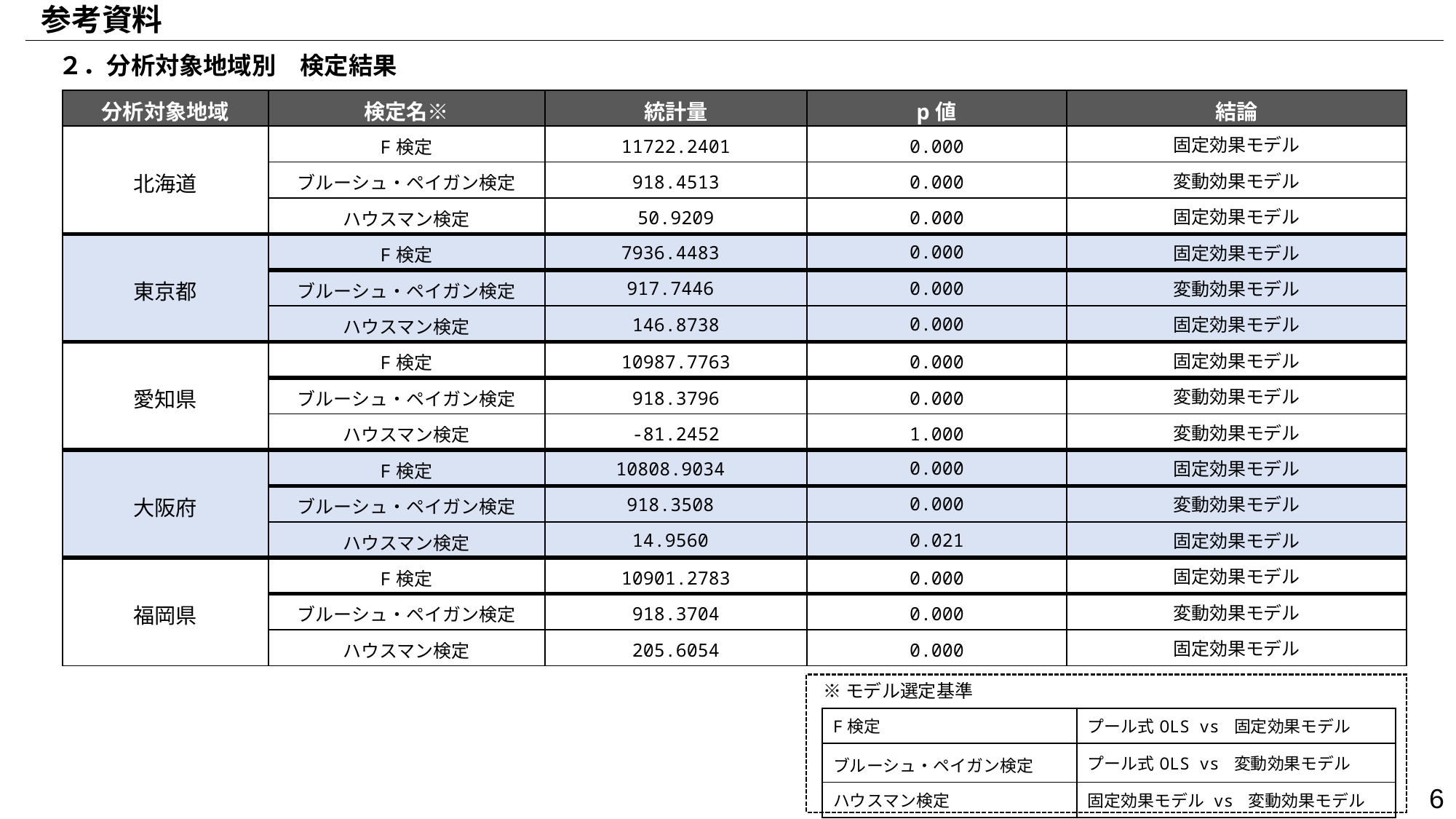

参考資料
２．分析対象地域別　検定結果

| 分析対象地域 | 検定名※ | 統計量 | p値 | 結論 |
| --- | --- | --- | --- | --- |
| 北海道 | F検定 | 11722.2401 | 0.000 | 固定効果モデル |
|  | ブルーシュ・ペイガン検定 | 918.4513 | 0.000 | 変動効果モデル |
|  | ハウスマン検定 | 50.9209 | 0.000 | 固定効果モデル |
| 東京都 | F検定 | 7936.4483 | 0.000 | 固定効果モデル |
|  | ブルーシュ・ペイガン検定 | 917.7446 | 0.000 | 変動効果モデル |
|  | ハウスマン検定 | 146.8738 | 0.000 | 固定効果モデル |
| 愛知県 | F検定 | 10987.7763 | 0.000 | 固定効果モデル |
|  | ブルーシュ・ペイガン検定 | 918.3796 | 0.000 | 変動効果モデル |
|  | ハウスマン検定 | -81.2452 | 1.000 | 変動効果モデル |
| 大阪府 | F検定 | 10808.9034 | 0.000 | 固定効果モデル |
|  | ブルーシュ・ペイガン検定 | 918.3508 | 0.000 | 変動効果モデル |
|  | ハウスマン検定 | 14.9560 | 0.021 | 固定効果モデル |
| 福岡県 | F検定 | 10901.2783 | 0.000 | 固定効果モデル |
|  | ブルーシュ・ペイガン検定 | 918.3704 | 0.000 | 変動効果モデル |
|  | ハウスマン検定 | 205.6054 | 0.000 | 固定効果モデル |

※モデル選定基準
| F検定 | プール式OLS vs 固定効果モデル |
| --- | --- |
| ブルーシュ・ペイガン検定 | プール式OLS vs 変動効果モデル |
| ハウスマン検定 | 固定効果モデル vs 変動効果モデル |
6